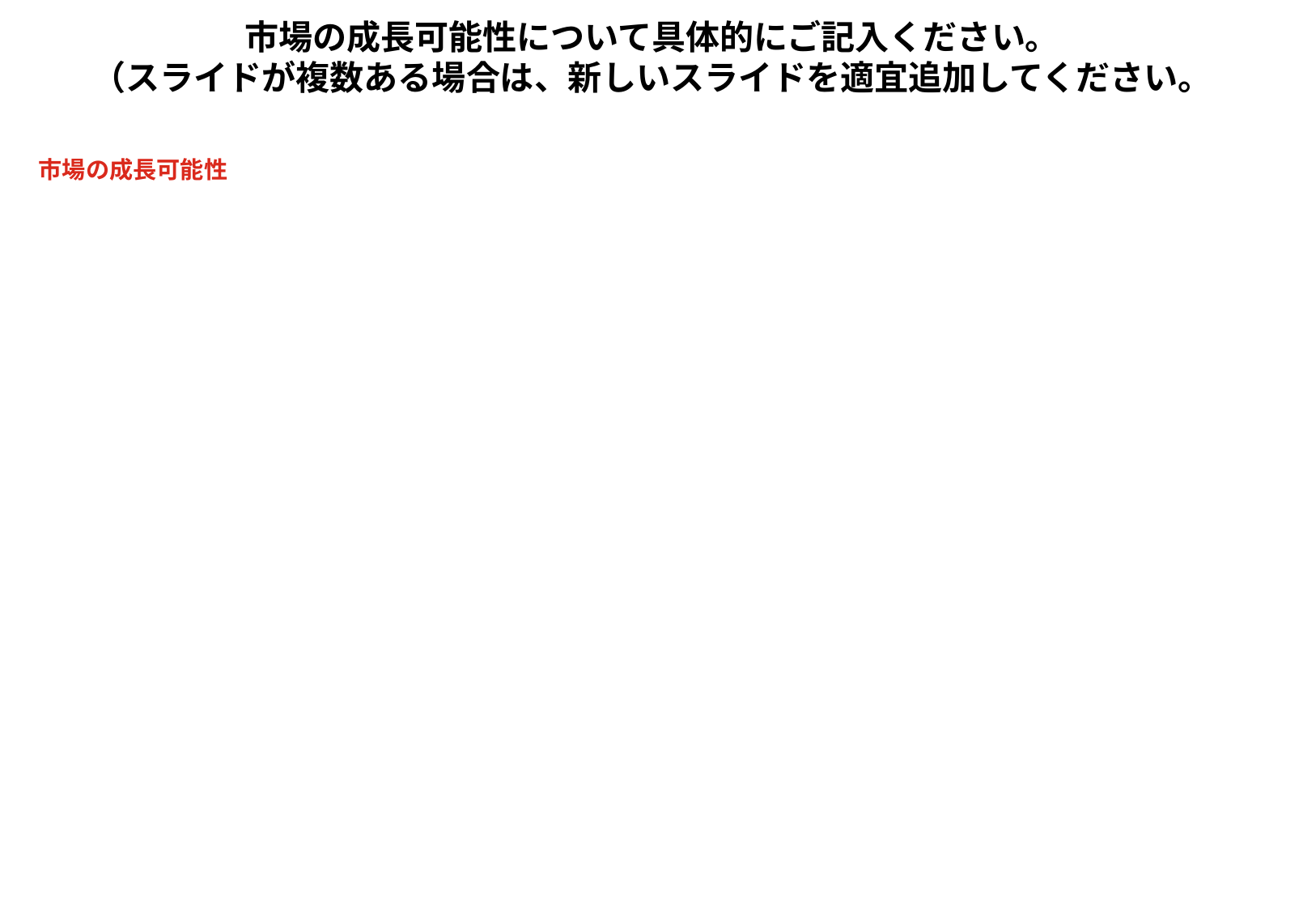

市場の成長可能性について具体的にご記入ください。
（スライドが複数ある場合は、新しいスライドを適宜追加してください。
市場の成長可能性